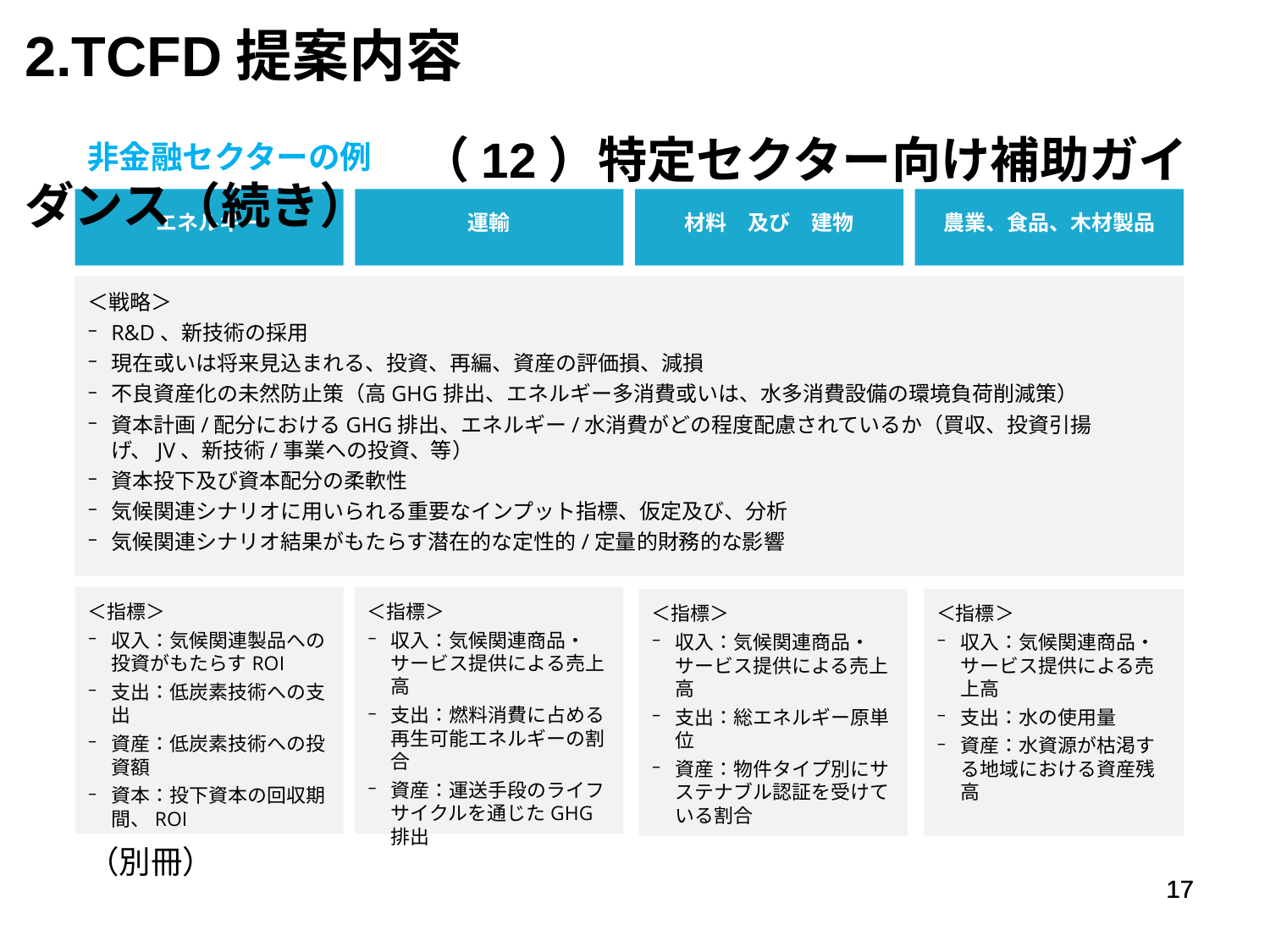

2.TCFD提案内容　　　　　　　　　　　　　　　　　　　　　　　　　　　　　　　　　　　　　　　　　（12）特定セクター向け補助ガイダンス（続き）
非金融セクターの例
エネルギー
運輸
材料　及び　建物
農業、食品、木材製品
＜戦略＞
R&D、新技術の採用
現在或いは将来見込まれる、投資、再編、資産の評価損、減損
不良資産化の未然防止策（高GHG排出、エネルギー多消費或いは、水多消費設備の環境負荷削減策）
資本計画/配分におけるGHG排出、エネルギー/水消費がどの程度配慮されているか（買収、投資引揚げ、JV、新技術/事業への投資、等）
資本投下及び資本配分の柔軟性
気候関連シナリオに用いられる重要なインプット指標、仮定及び、分析
気候関連シナリオ結果がもたらす潜在的な定性的/定量的財務的な影響
＜指標＞
収入：気候関連製品への投資がもたらすROI
支出：低炭素技術への支出
資産：低炭素技術への投資額
資本：投下資本の回収期間、ROI
＜指標＞
収入：気候関連商品・サービス提供による売上高
支出：燃料消費に占める再生可能エネルギーの割合
資産：運送手段のライフサイクルを通じたGHG排出
＜指標＞
収入：気候関連商品・サービス提供による売上高
支出：総エネルギー原単位
資産：物件タイプ別にサステナブル認証を受けている割合
＜指標＞
収入：気候関連商品・サービス提供による売上高
支出：水の使用量
資産：水資源が枯渇する地域における資産残高
（別冊）
17
17
17